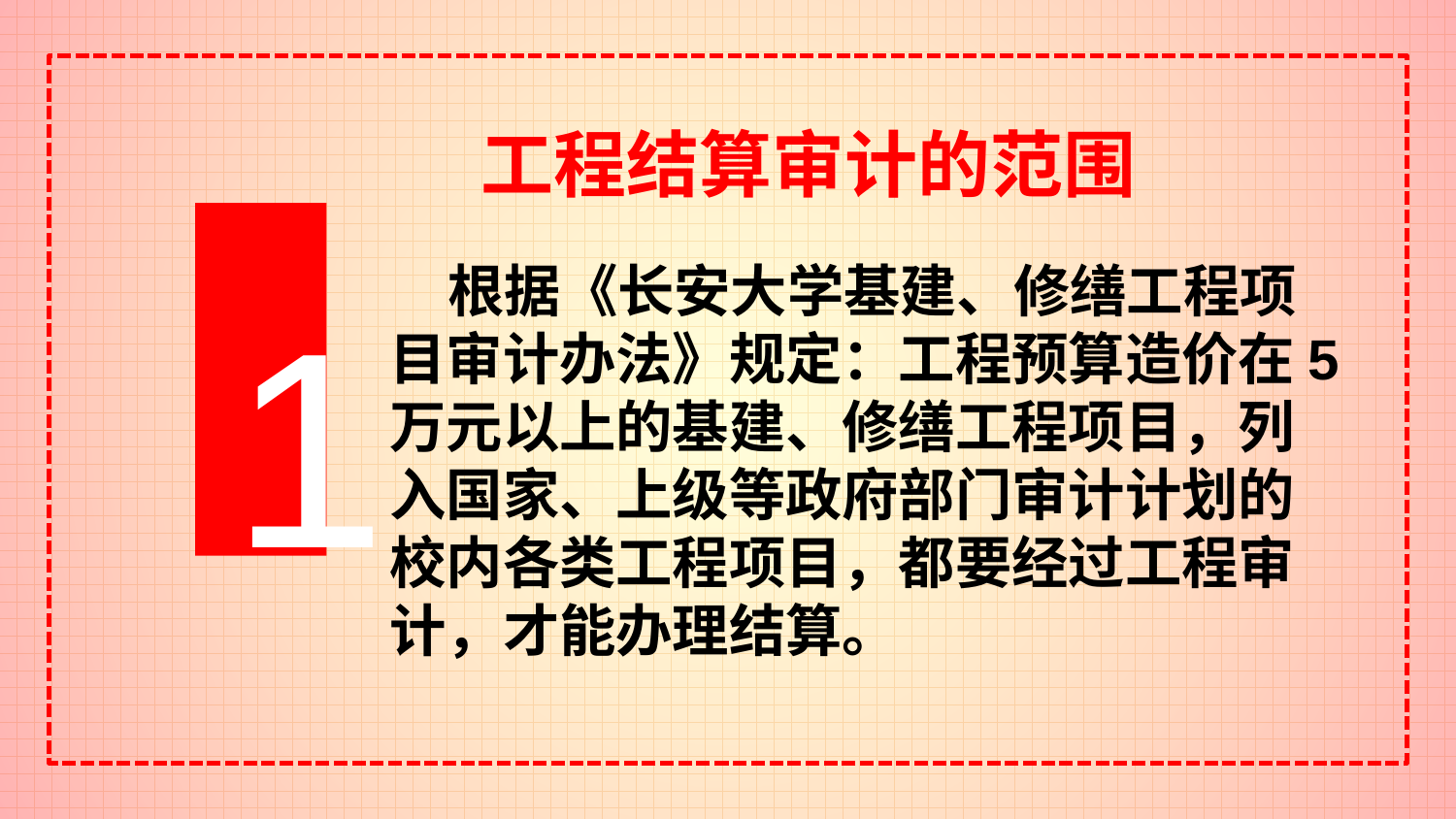

工程结算审计的范围

      根据《长安大学基建、修缮工程项目审计办法》规定：工程预算造价在5万元以上的基建、修缮工程项目，列入国家、上级等政府部门审计计划的校内各类工程项目，都要经过工程审计，才能办理结算。

1